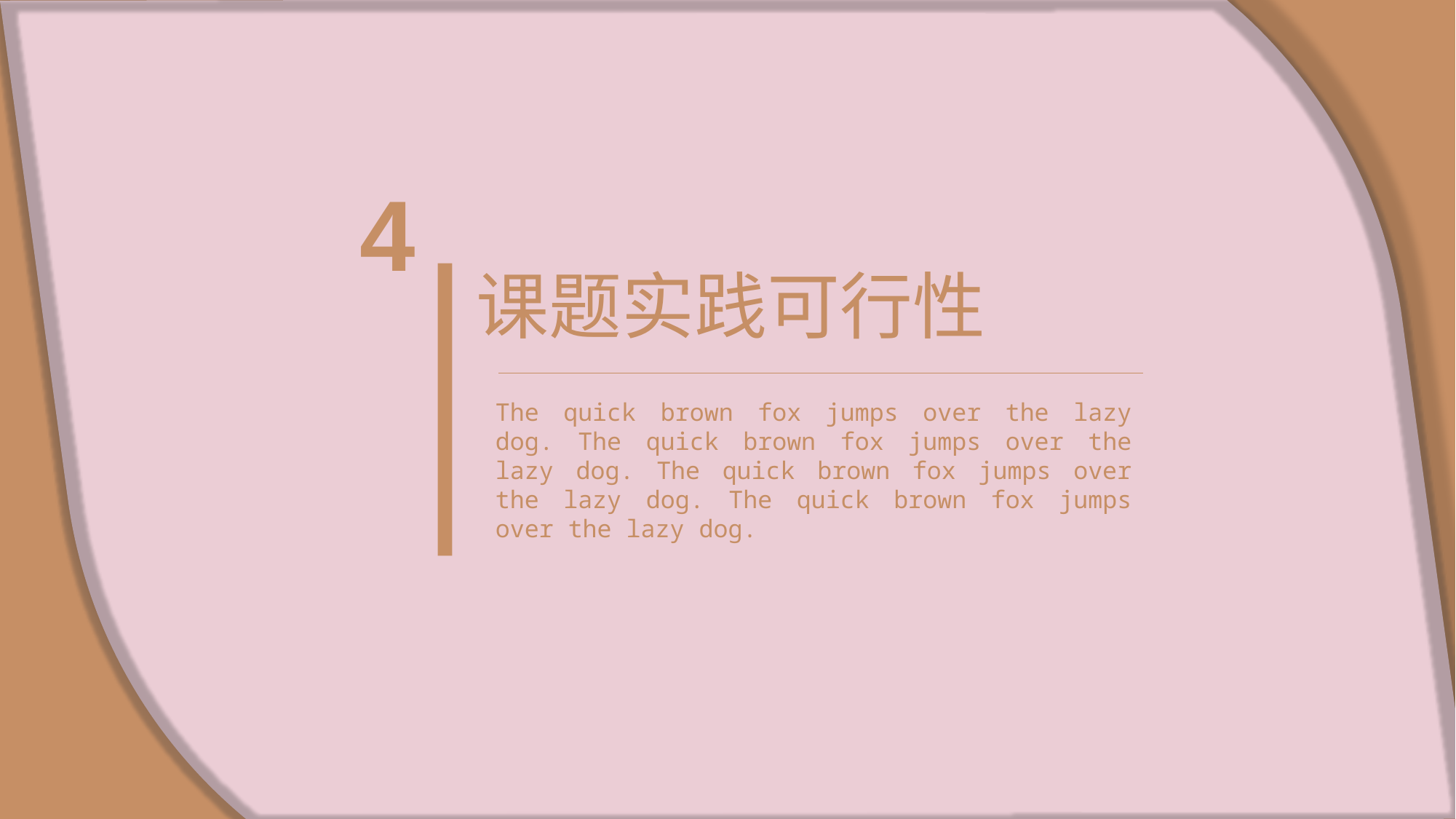

4
课题实践可行性

The quick brown fox jumps over the lazy dog. The quick brown fox jumps over the lazy dog. The quick brown fox jumps over the lazy dog. The quick brown fox jumps over the lazy dog.